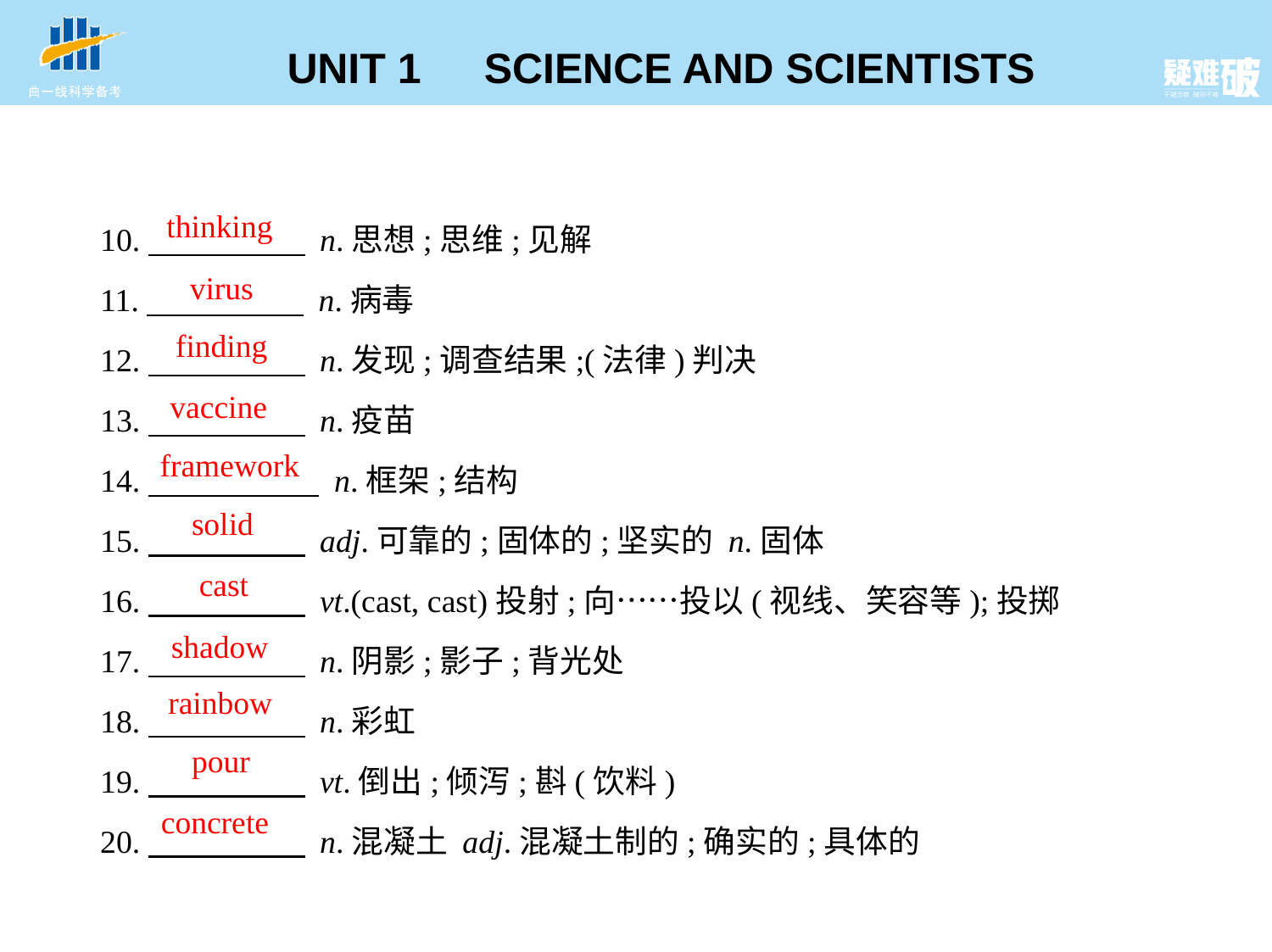

thinking
10.　　　　     n.思想;思维;见解
11.　　　　     n.病毒
12.　　　　     n.发现;调查结果;(法律)判决
13.　　　　     n.疫苗
14.　　　　       n.框架;结构
15.　　　　     adj.可靠的;固体的;坚实的 n.固体
16.　　　　     vt.(cast, cast)投射;向……投以(视线、笑容等);投掷
17.　　　　     n.阴影;影子;背光处
18.　　　　     n.彩虹
19.　　　　     vt.倒出;倾泻;斟(饮料)
20.　　　　     n.混凝土 adj.混凝土制的;确实的;具体的
virus
finding
vaccine
framework
solid
cast
shadow
rainbow
pour
concrete